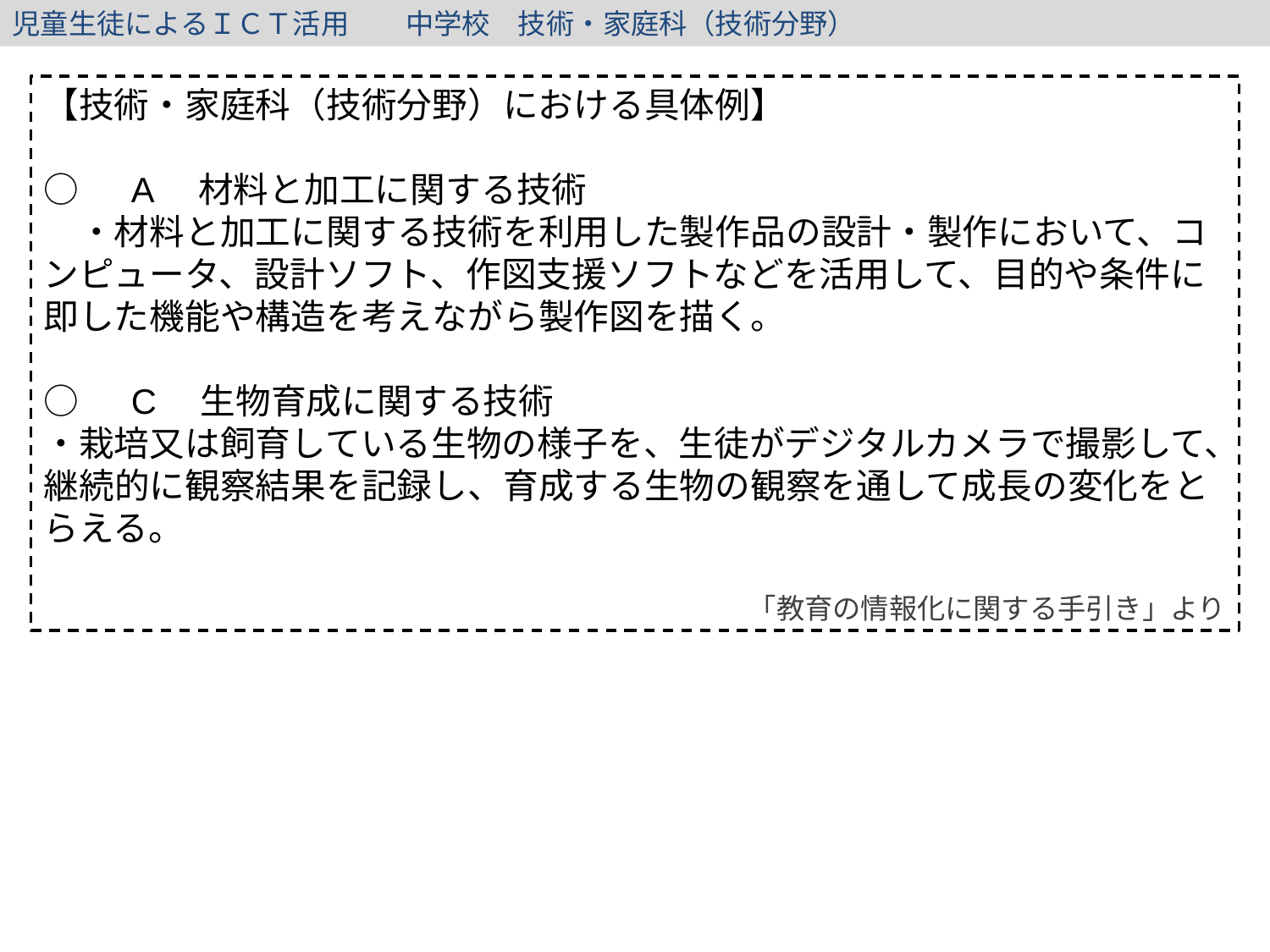

児童生徒によるＩＣＴ活用　　中学校　技術・家庭科（技術分野）
【技術・家庭科（技術分野）における具体例】

○　A　材料と加工に関する技術
　・材料と加工に関する技術を利用した製作品の設計・製作において、コンピュータ、設計ソフト、作図支援ソフトなどを活用して、目的や条件に即した機能や構造を考えながら製作図を描く。

○　C　生物育成に関する技術
・栽培又は飼育している生物の様子を、生徒がデジタルカメラで撮影して、継続的に観察結果を記録し、育成する生物の観察を通して成長の変化をとらえる。

「教育の情報化に関する手引き」より